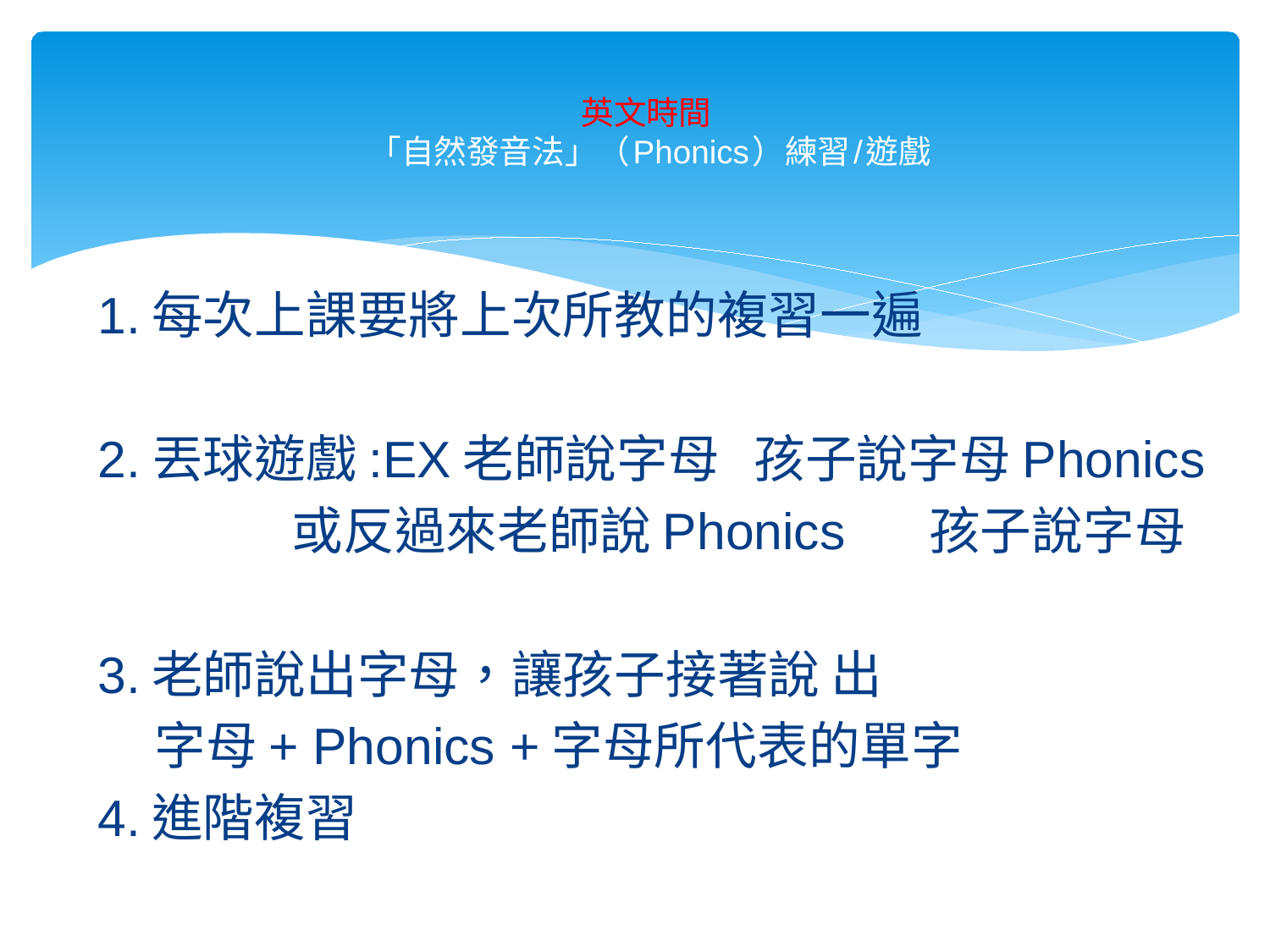

# 英文時間 「自然發音法」（Phonics）練習/遊戲
1.每次上課要將上次所教的複習一遍

2.丟球遊戲:EX老師說字母   孩子說字母Phonics
                或反過來老師說Phonics     孩子說字母

3.老師說出字母，讓孩子接著說 出
    字母+ Phonics +字母所代表的單字
4.進階複習